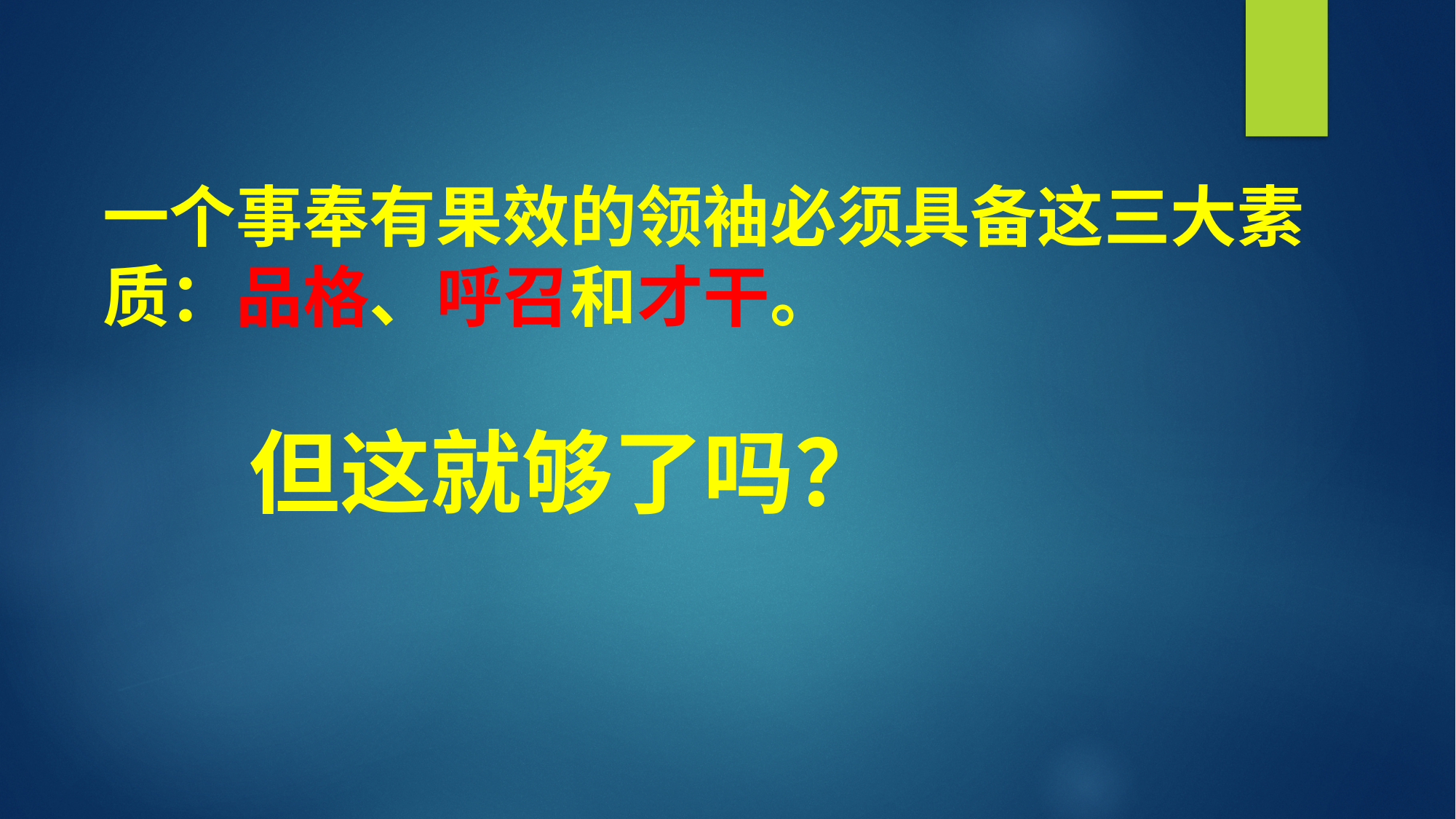

一个事奉有果效的领袖必须具备这三大素质：品格、呼召和才干。

      但这就够了吗？